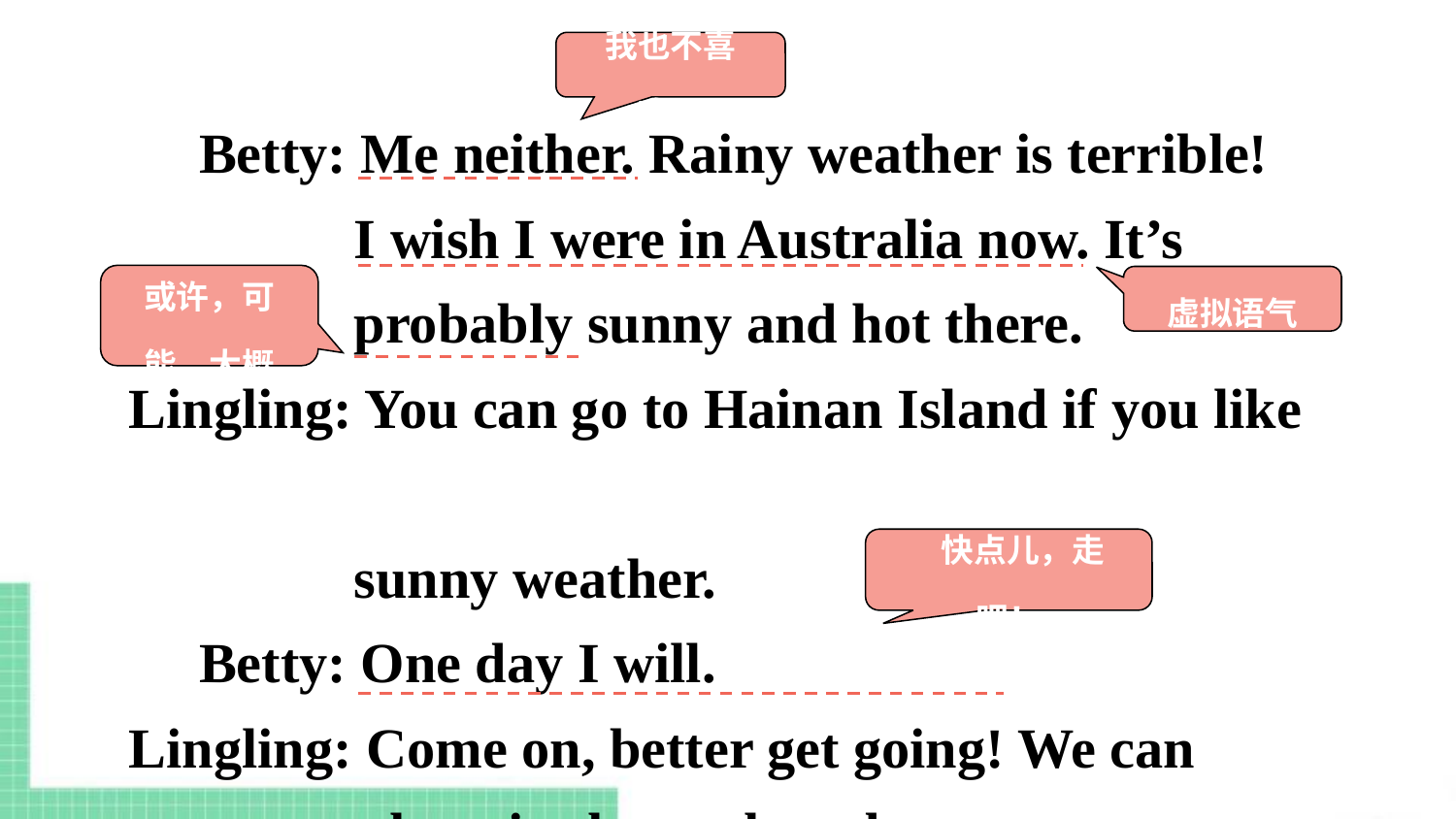

我也不喜欢。
     Betty: Me neither. Rainy weather is terrible!
                I wish I were in Australia now. It’s
                probably sunny and hot there.
Lingling: You can go to Hainan Island if you like
                sunny weather.
     Betty: One day I will.
Lingling: Come on, better get going! We can
                 skate in the park and get warm.
或许，可能，大概
虚拟语气
  快点儿，走吧！